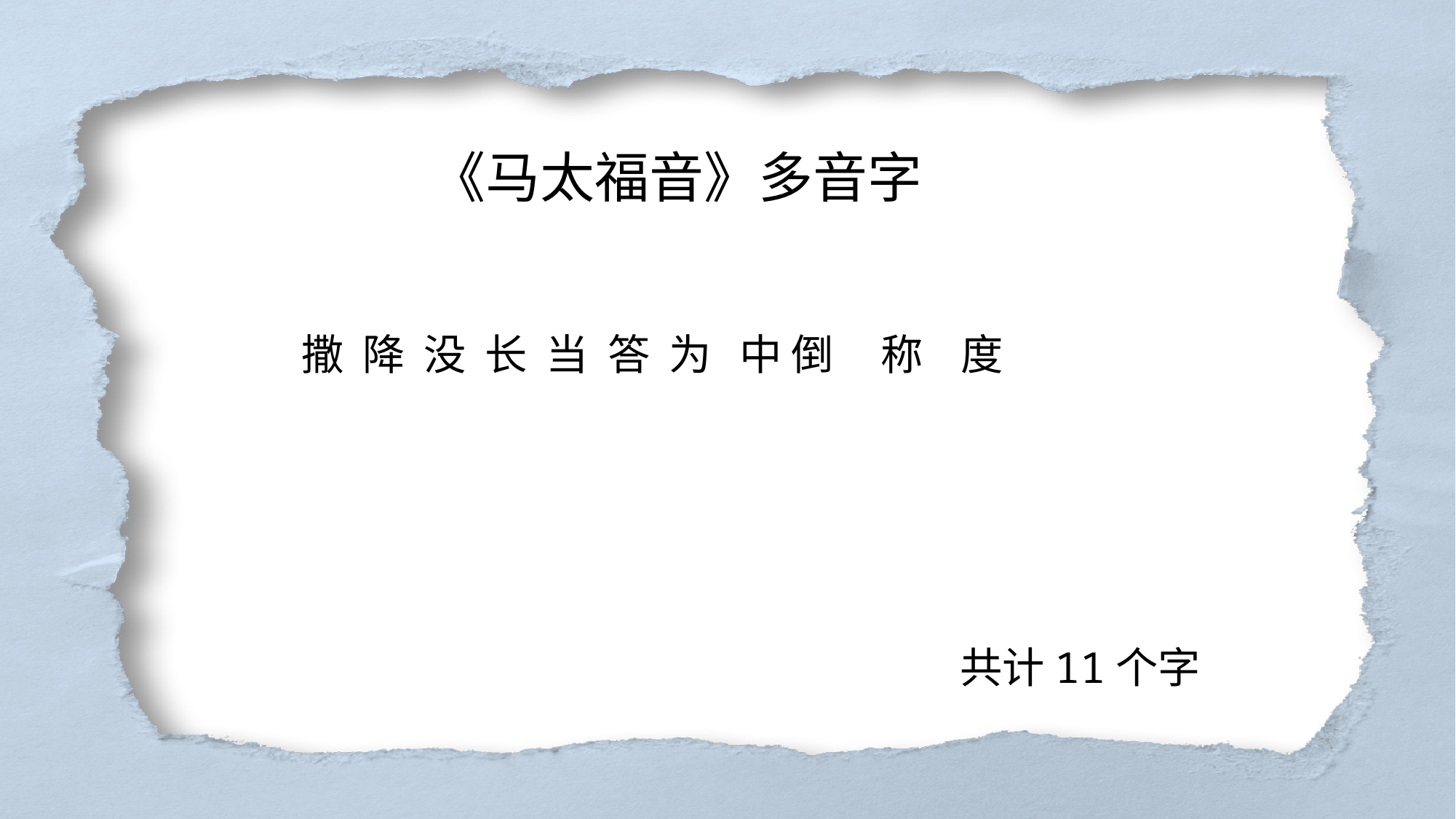

《马太福音》多音字
撒  降  没  长  当  答  为   中 倒     称    度
共计11个字